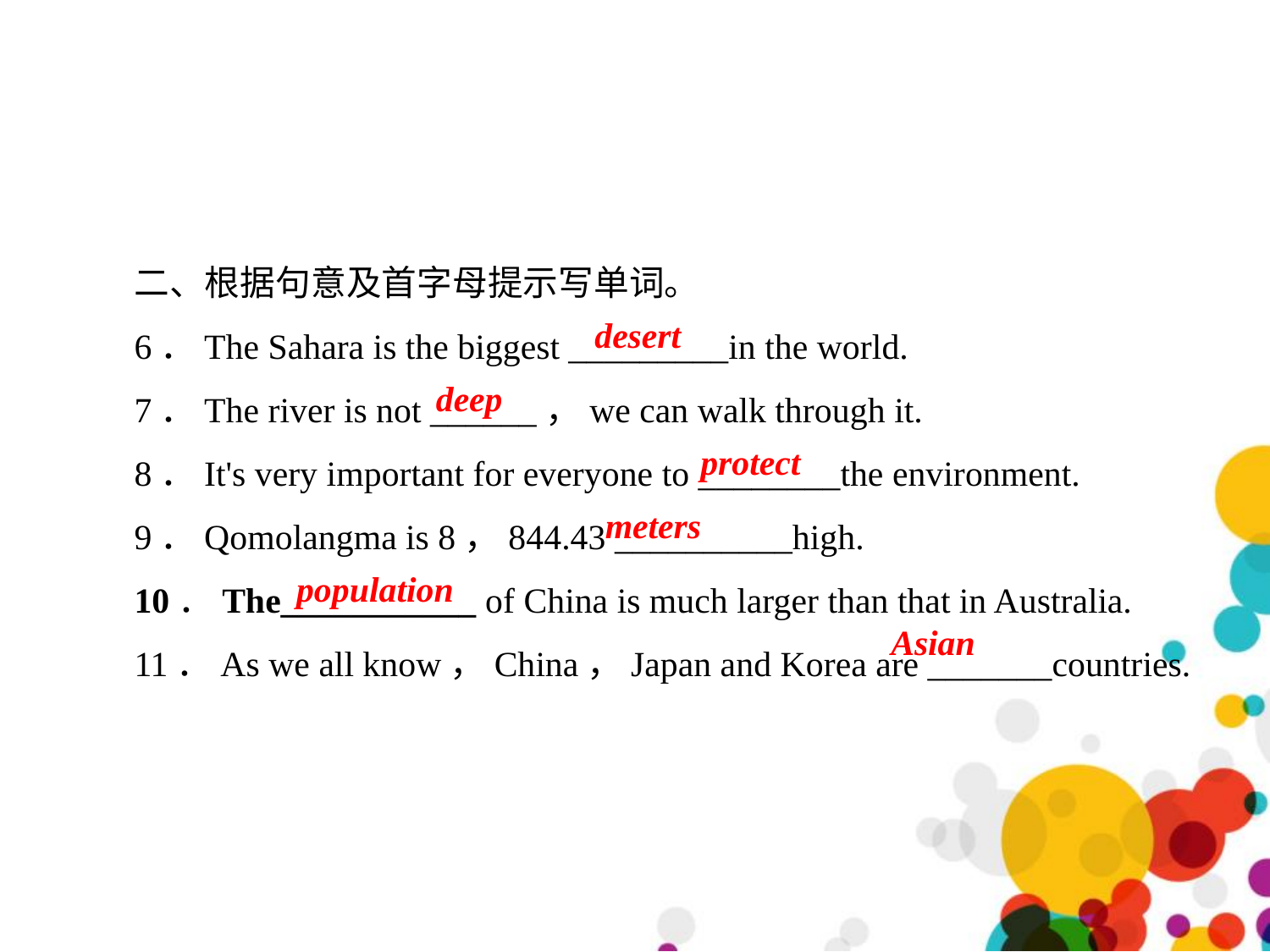

二、根据句意及首字母提示写单词。
6．The Sahara is the biggest _________in the world.
7．The river is not ______，we can walk through it.
8．It's very important for everyone to ________the environment.
9．Qomolangma is 8，844.43 __________high.
10．The___________ of China is much larger than that in Australia.
11．As we all know，China，Japan and Korea are _______countries.
desert
deep
protect
meters
 population
Asian